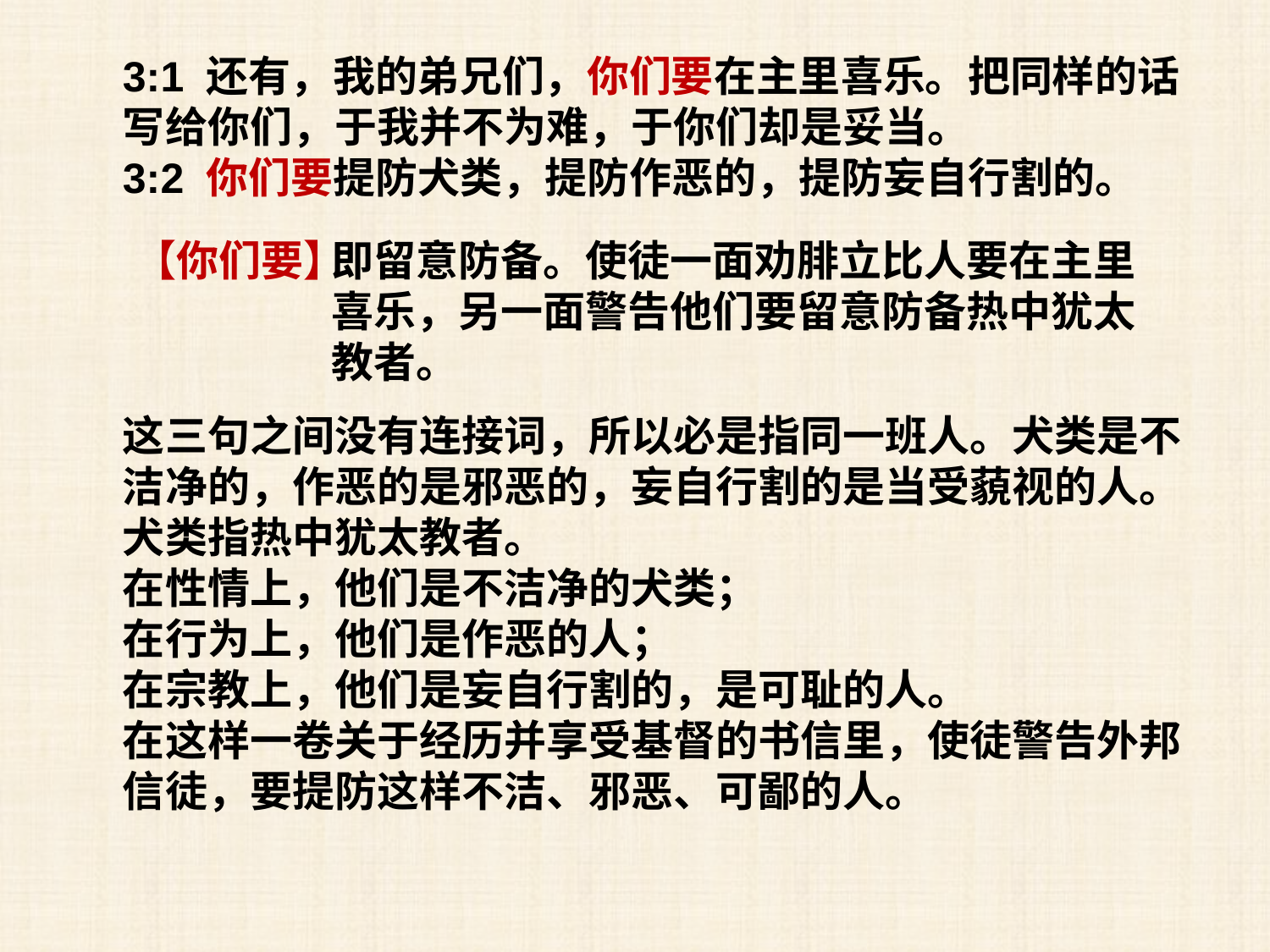

3:1 还有，我的弟兄们，你们要在主里喜乐。把同样的话写给你们，于我并不为难，于你们却是妥当。
3:2 你们要提防犬类，提防作恶的，提防妄自行割的。
【你们要】
即留意防备。使徒一面劝腓立比人要在主里喜乐，另一面警告他们要留意防备热中犹太教者。
这三句之间没有连接词，所以必是指同一班人。犬类是不洁净的，作恶的是邪恶的，妄自行割的是当受藐视的人。
犬类指热中犹太教者。
在性情上，他们是不洁净的犬类；
在行为上，他们是作恶的人；
在宗教上，他们是妄自行割的，是可耻的人。
在这样一卷关于经历并享受基督的书信里，使徒警告外邦信徒，要提防这样不洁、邪恶、可鄙的人。